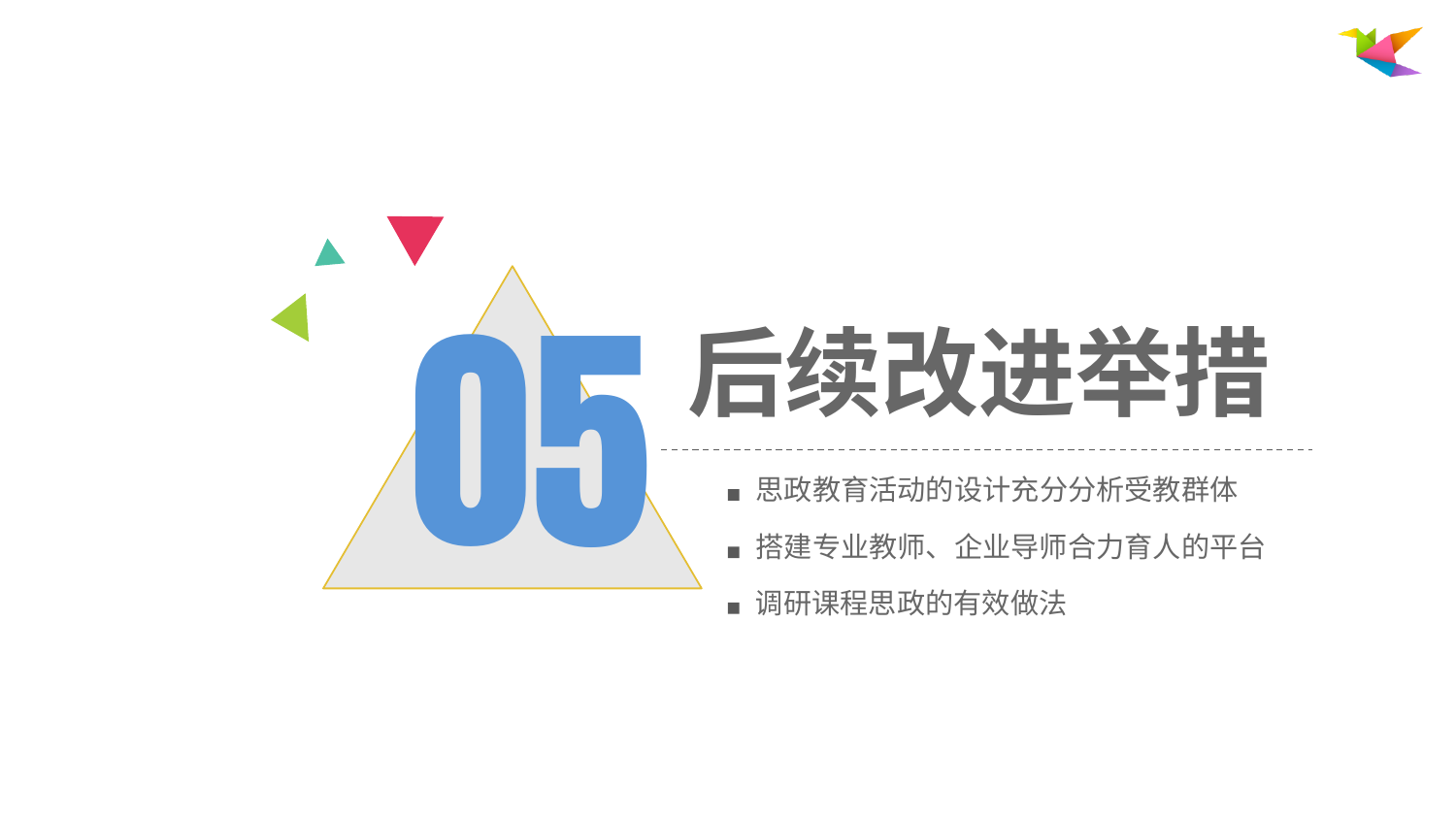

05

后续改进举措
思政教育活动的设计充分分析受教群体

搭建专业教师、企业导师合力育人的平台

调研课程思政的有效做法